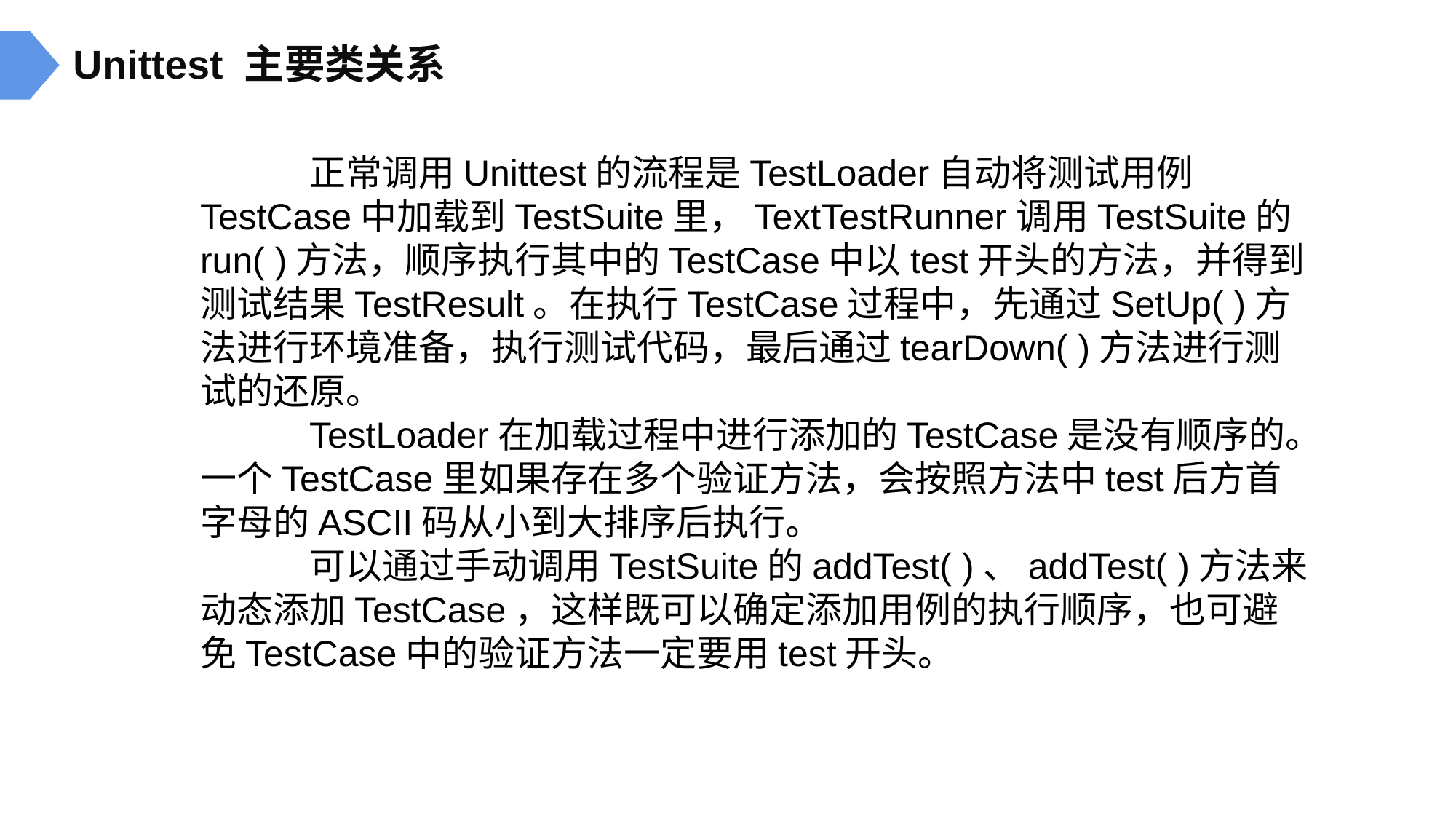

Unittest 主要类关系
	正常调用Unittest的流程是TestLoader自动将测试用例TestCase中加载到TestSuite里，TextTestRunner调用TestSuite的run( )方法，顺序执行其中的TestCase中以test开头的方法，并得到测试结果TestResult。在执行TestCase过程中，先通过SetUp( )方法进行环境准备，执行测试代码，最后通过tearDown( )方法进行测试的还原。
	TestLoader在加载过程中进行添加的TestCase是没有顺序的。一个TestCase里如果存在多个验证方法，会按照方法中test后方首字母的ASCII码从小到大排序后执行。
	可以通过手动调用TestSuite的addTest( )、addTest( )方法来动态添加TestCase，这样既可以确定添加用例的执行顺序，也可避免TestCase中的验证方法一定要用test开头。